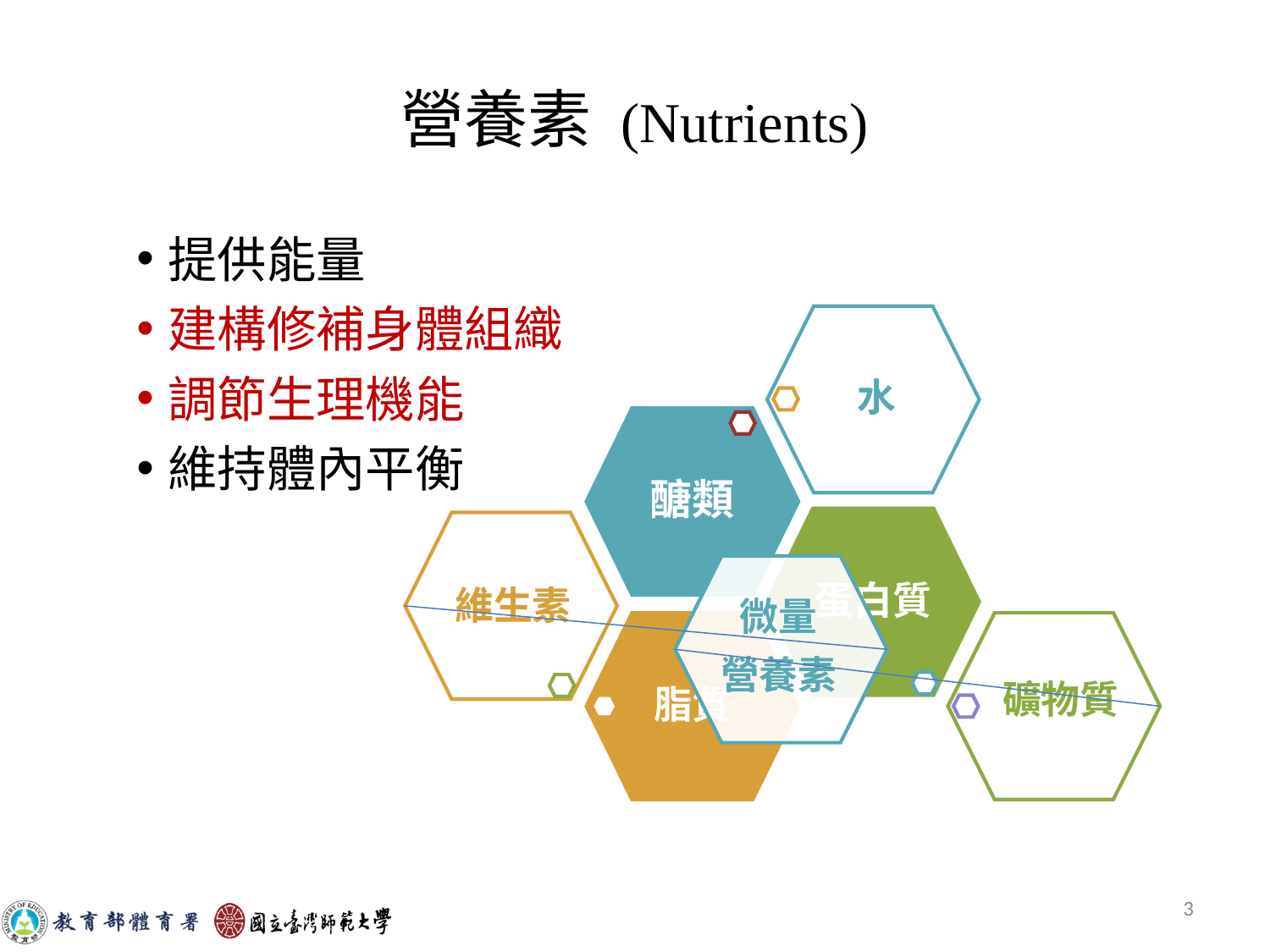

# 營養素 (Nutrients)
提供能量
建構修補身體組織
調節生理機能
維持體內平衡

水

醣類

蛋白質

維生素

微量
營養素
脂質

礦物質

3